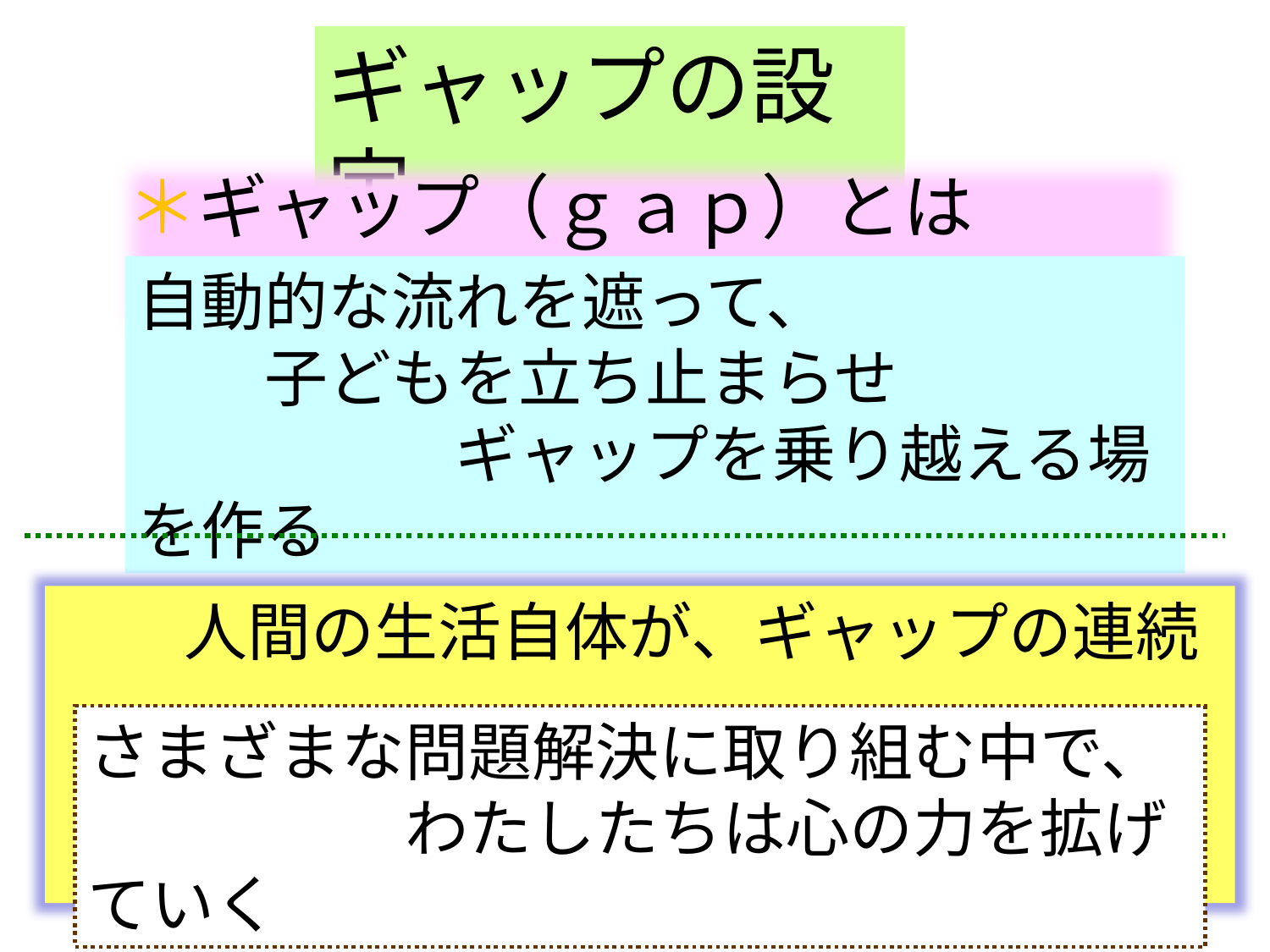

ギャップの設定
＊ギャップ（ｇａｐ）とは「差」のこと
自動的な流れを遮って、
　　子どもを立ち止まらせ
　　　　　ギャップを乗り越える場を作る
　　人間の生活自体が、ギャップの連続

さまざまな問題解決に取り組む中で、
　　　　　わたしたちは心の力を拡げていく